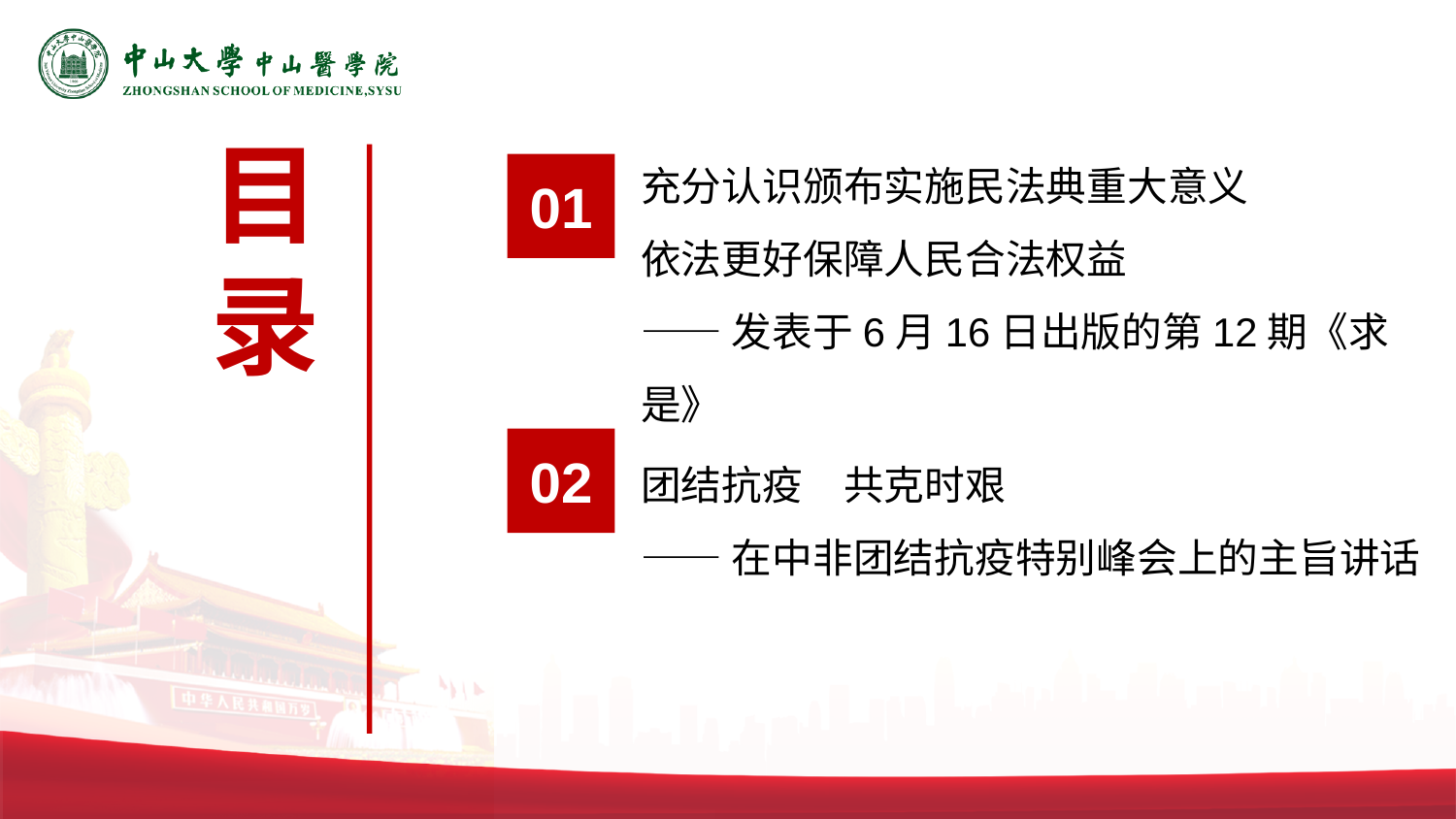

目录
充分认识颁布实施民法典重大意义
依法更好保障人民合法权益
——发表于6月16日出版的第12期《求是》
01

02
团结抗疫　共克时艰
——在中非团结抗疫特别峰会上的主旨讲话